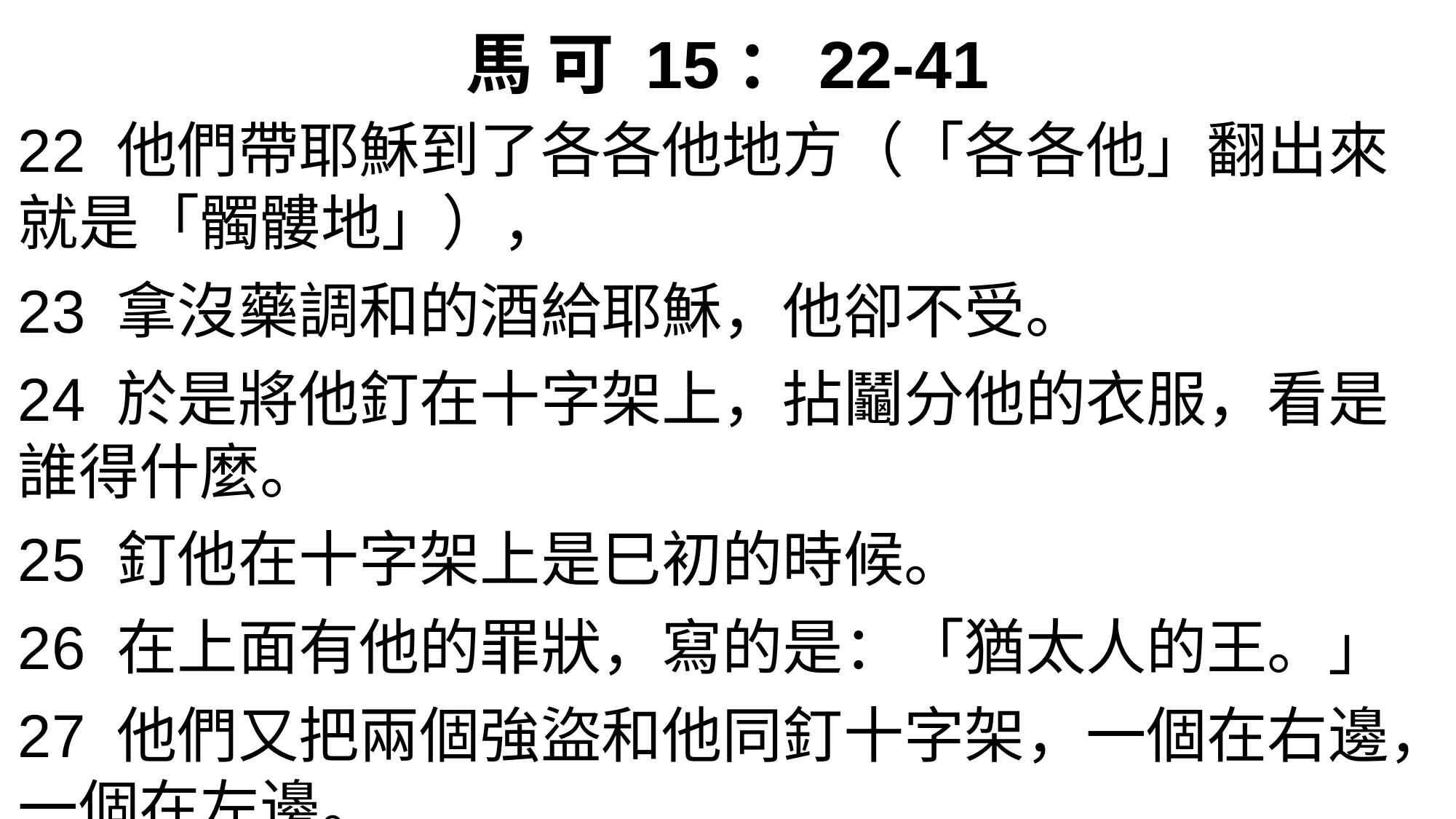

# 馬 可 15：22-41
22 他們帶耶穌到了各各他地方（「各各他」翻出來就是「髑髏地」），
23 拿沒藥調和的酒給耶穌，他卻不受。
24 於是將他釘在十字架上，拈鬮分他的衣服，看是誰得什麼。
25 釘他在十字架上是巳初的時候。
26 在上面有他的罪狀，寫的是：「猶太人的王。」
27 他們又把兩個強盜和他同釘十字架，一個在右邊，一個在左邊。